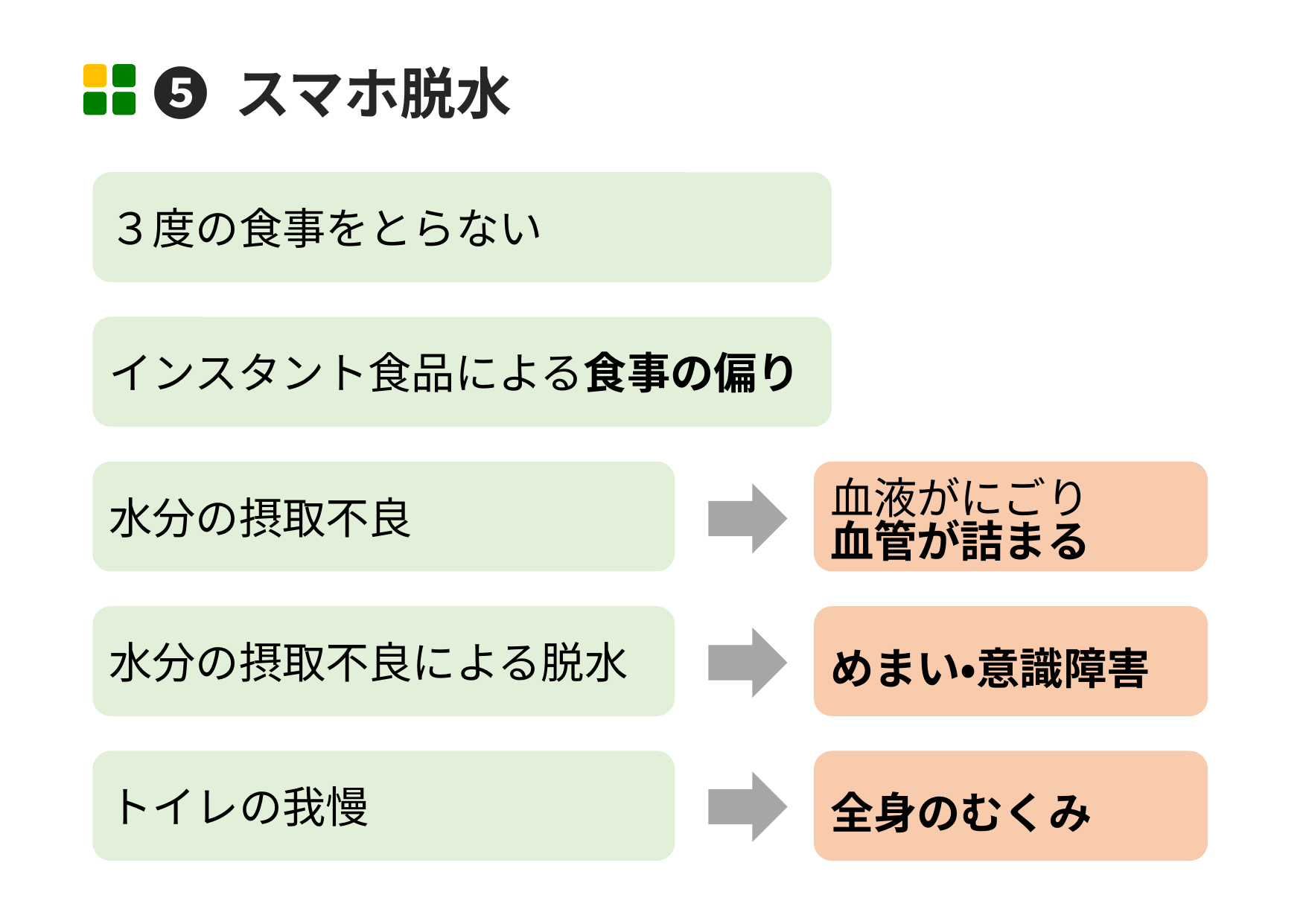

➎ スマホ脱水

３度の食事をとらない
インスタント食品による食事の偏り
水分の摂取不良
血液がにごり
血管が詰まる

水分の摂取不良による脱水
めまい・意識障害

トイレの我慢
全身のむくみ